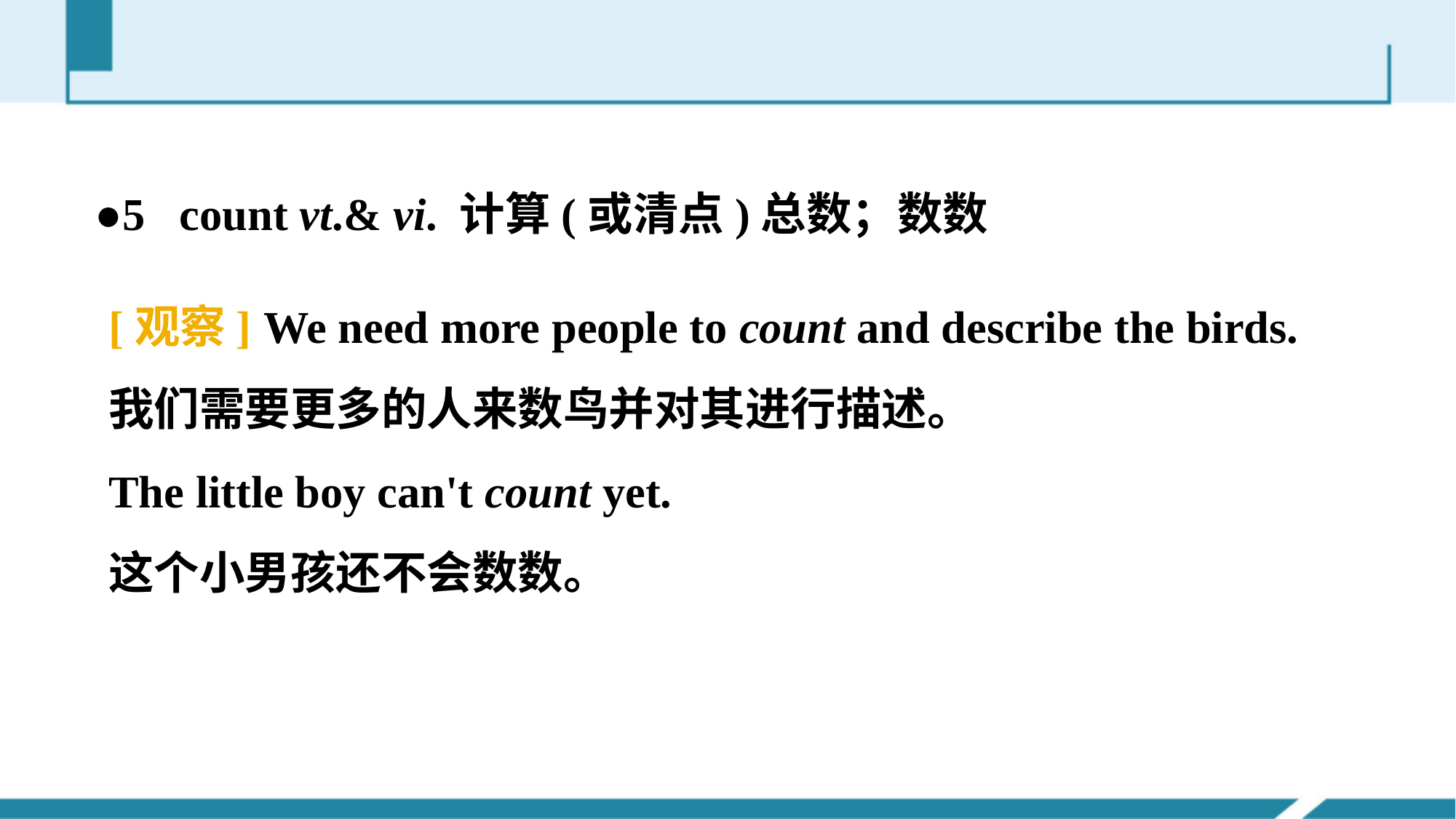

●5   count vt.& vi. 计算(或清点)总数；数数
[观察] We need more people to count and describe the birds.
我们需要更多的人来数鸟并对其进行描述。
The little boy can't count yet.
这个小男孩还不会数数。